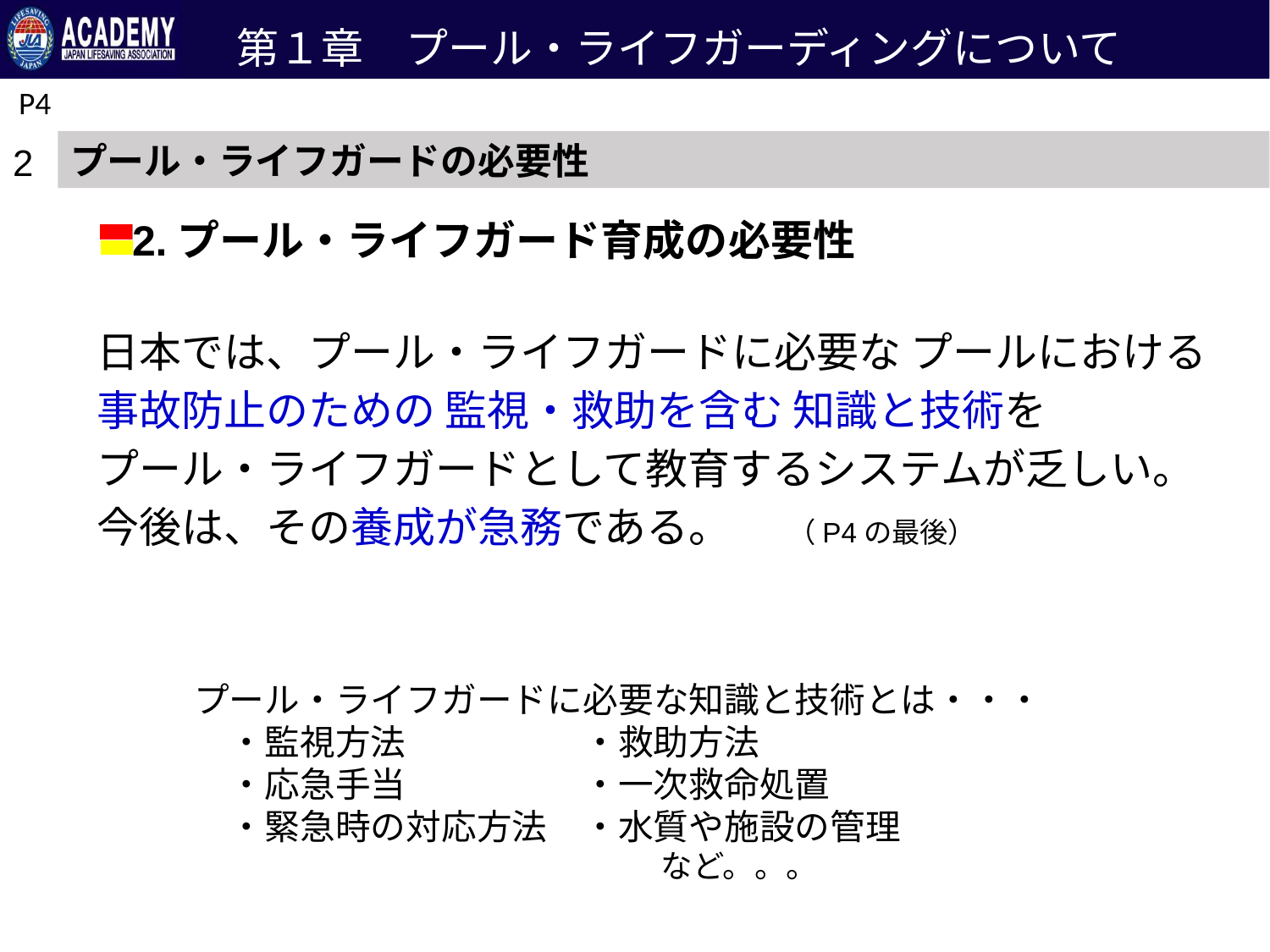

第１章　プール・ライフガーディングについて
P4
プール・ライフガードの必要性
2
2.プール・ライフガード育成の必要性
日本では、プール・ライフガードに必要な プールにおける
事故防止のための 監視・救助を含む 知識と技術を
プール・ライフガードとして教育するシステムが乏しい。
今後は、その養成が急務である。　　（P4の最後）

プール・ライフガードに必要な知識と技術とは・・・
　・監視方法　　　　　・救助方法
　・応急手当　　　　　・一次救命処置
　・緊急時の対応方法　・水質や施設の管理
                                                       　　など。。。